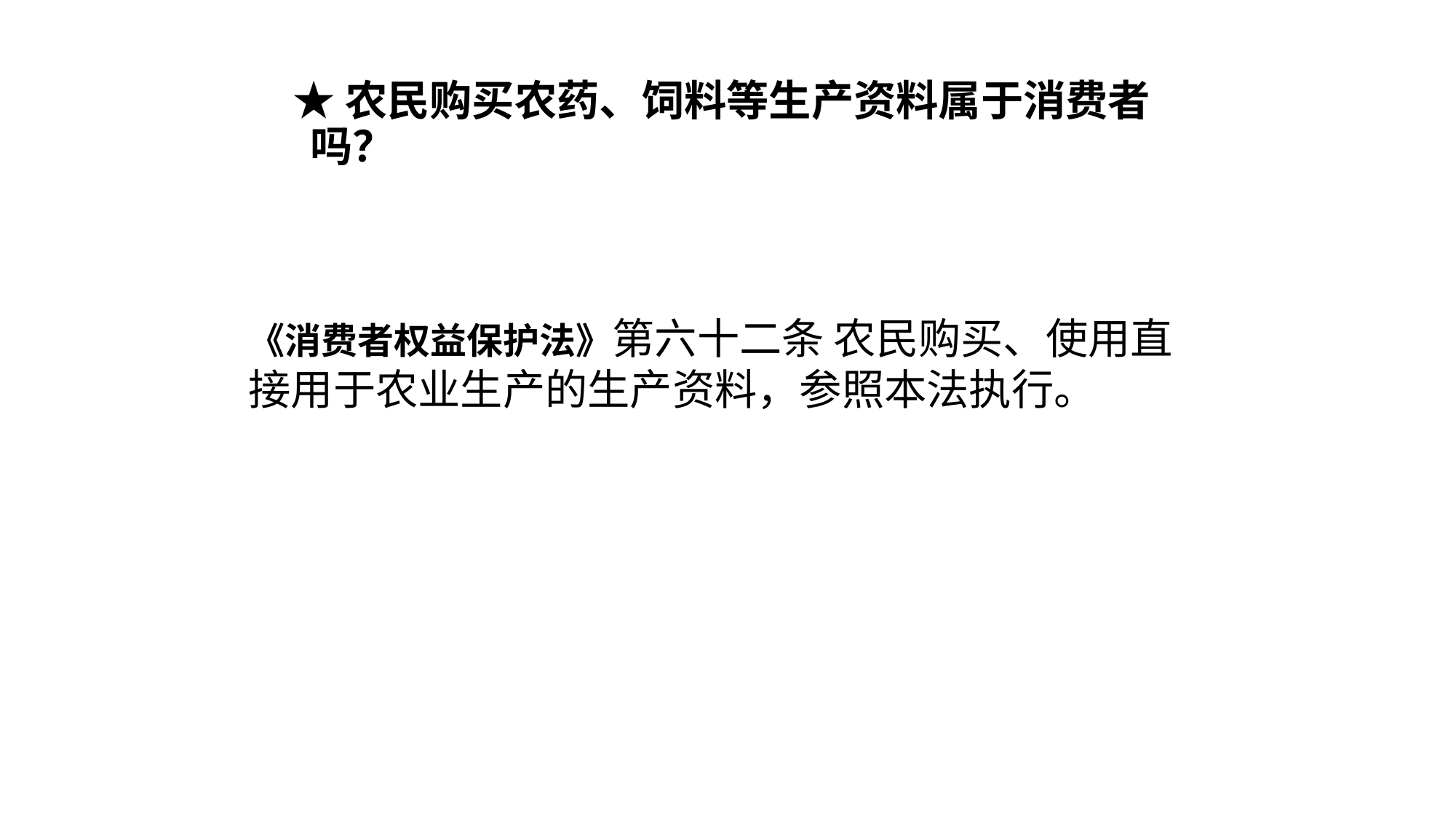

★农民购买农药、饲料等生产资料属于消费者吗？

《消费者权益保护法》第六十二条 农民购买、使用直接用于农业生产的生产资料，参照本法执行。